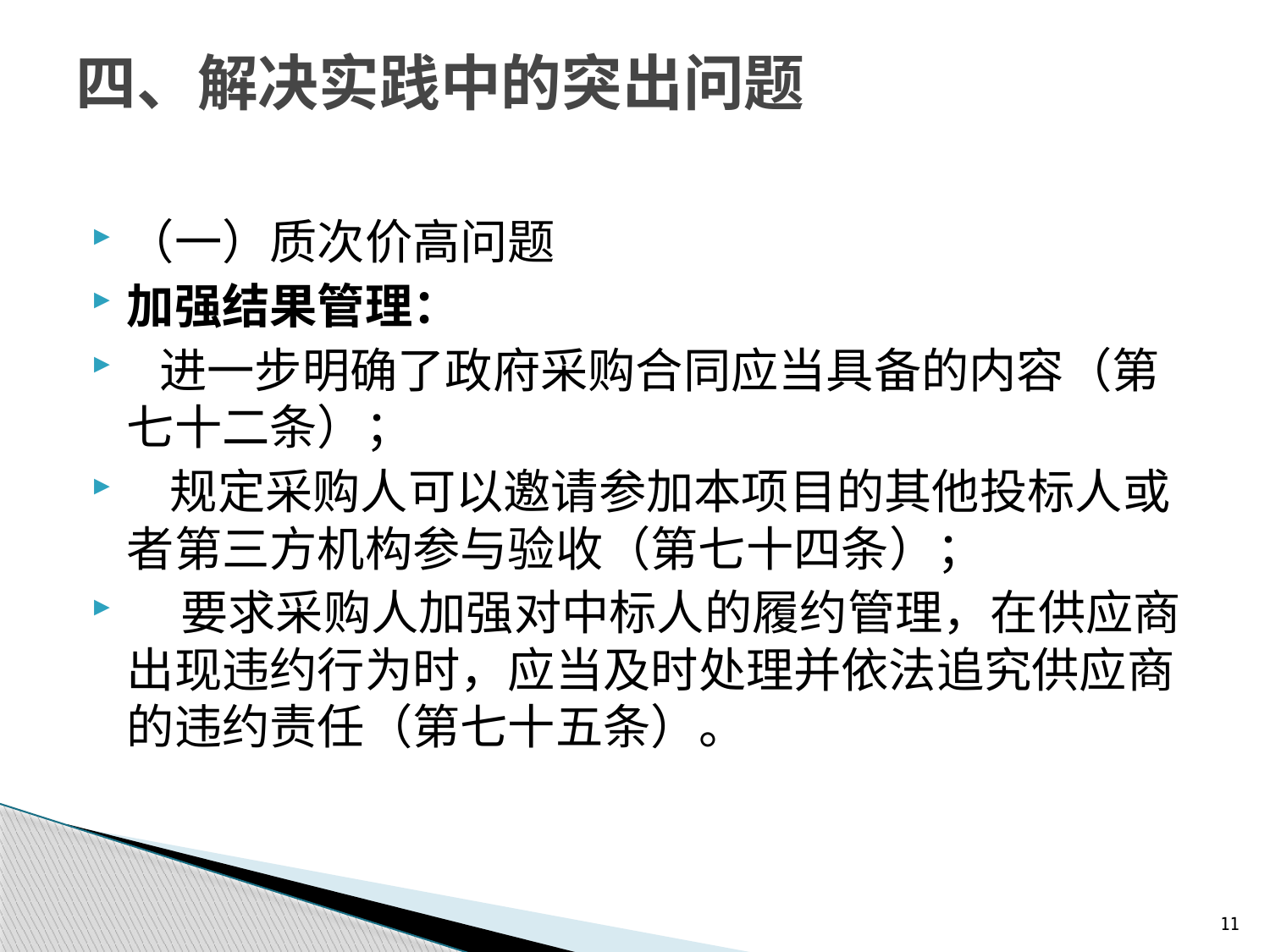

# 四、解决实践中的突出问题
（一）质次价高问题
加强结果管理：
  进一步明确了政府采购合同应当具备的内容（第七十二条）；
   规定采购人可以邀请参加本项目的其他投标人或者第三方机构参与验收（第七十四条）；
    要求采购人加强对中标人的履约管理，在供应商出现违约行为时，应当及时处理并依法追究供应商的违约责任（第七十五条）。

11